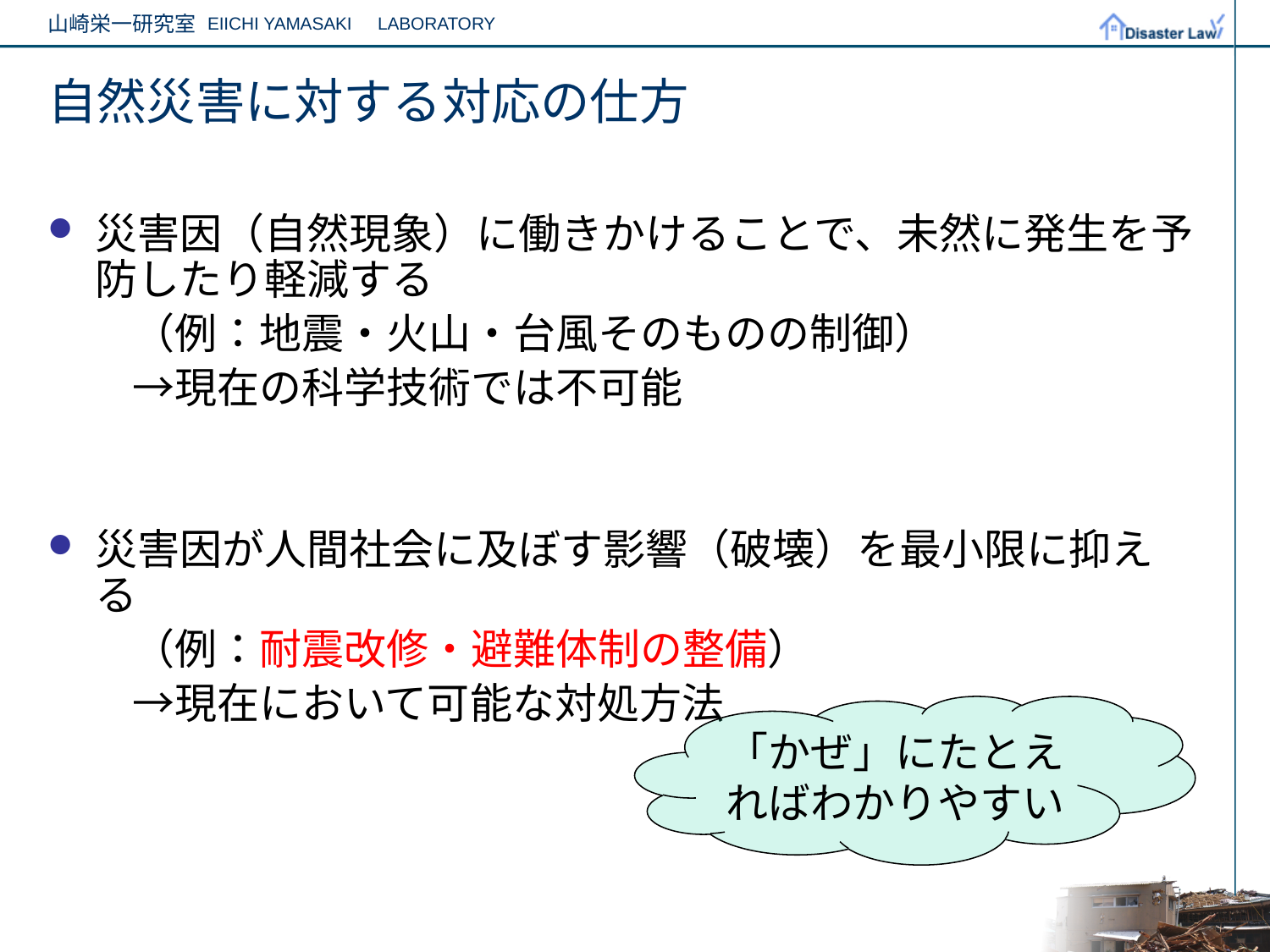

# 自然災害に対する対応の仕方
災害因（自然現象）に働きかけることで、未然に発生を予防したり軽減する
　　（例：地震・火山・台風そのものの制御）
　　→現在の科学技術では不可能

災害因が人間社会に及ぼす影響（破壊）を最小限に抑える
　　（例：耐震改修・避難体制の整備）
　　→現在において可能な対処方法

「かぜ」にたとえればわかりやすい